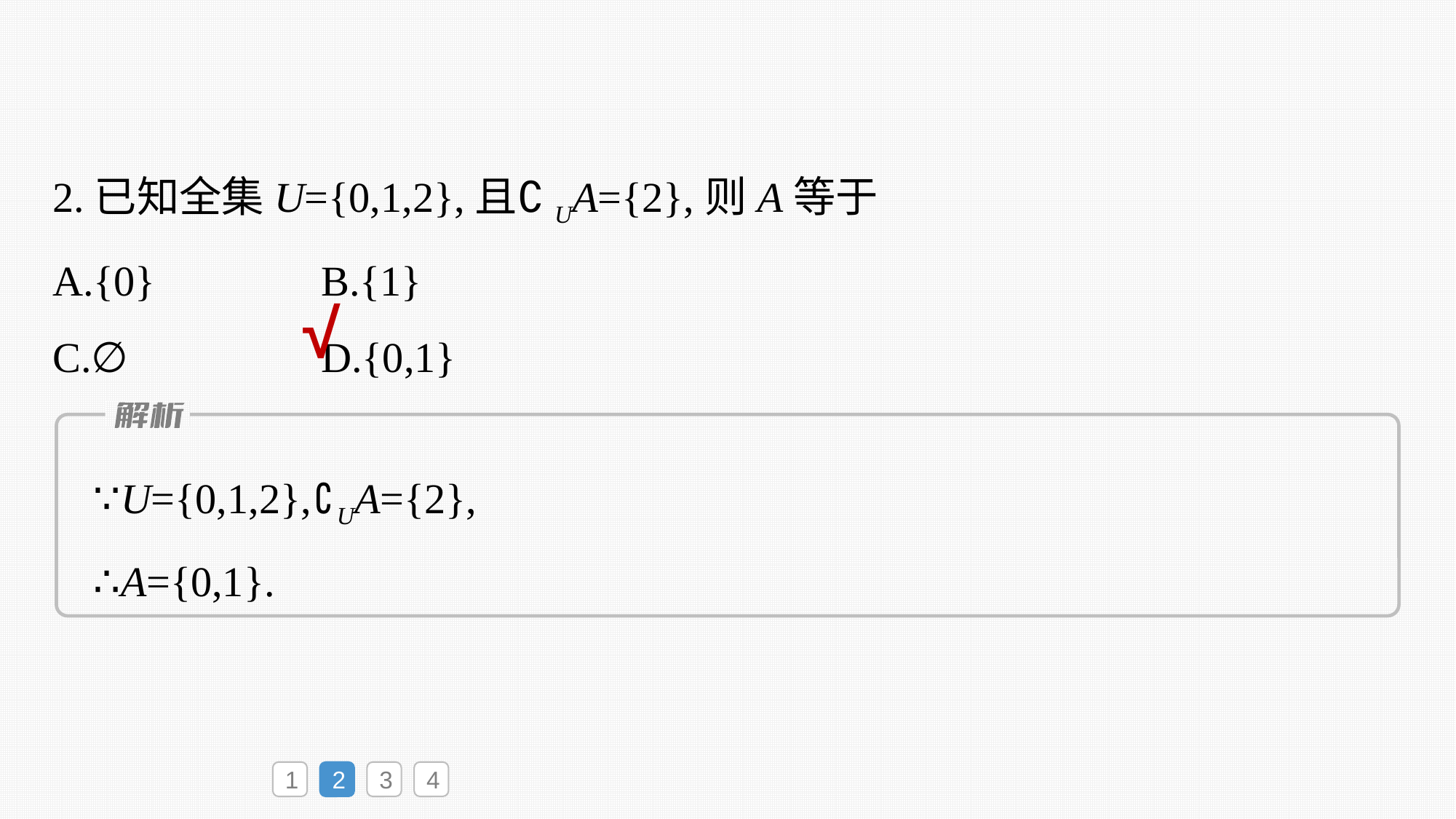

2.已知全集U={0,1,2},且∁UA={2},则A等于
A.{0}	B.{1}
C.∅	D.{0,1}
√

∵U={0,1,2},∁UA={2},
∴A={0,1}.
1
2
3
4